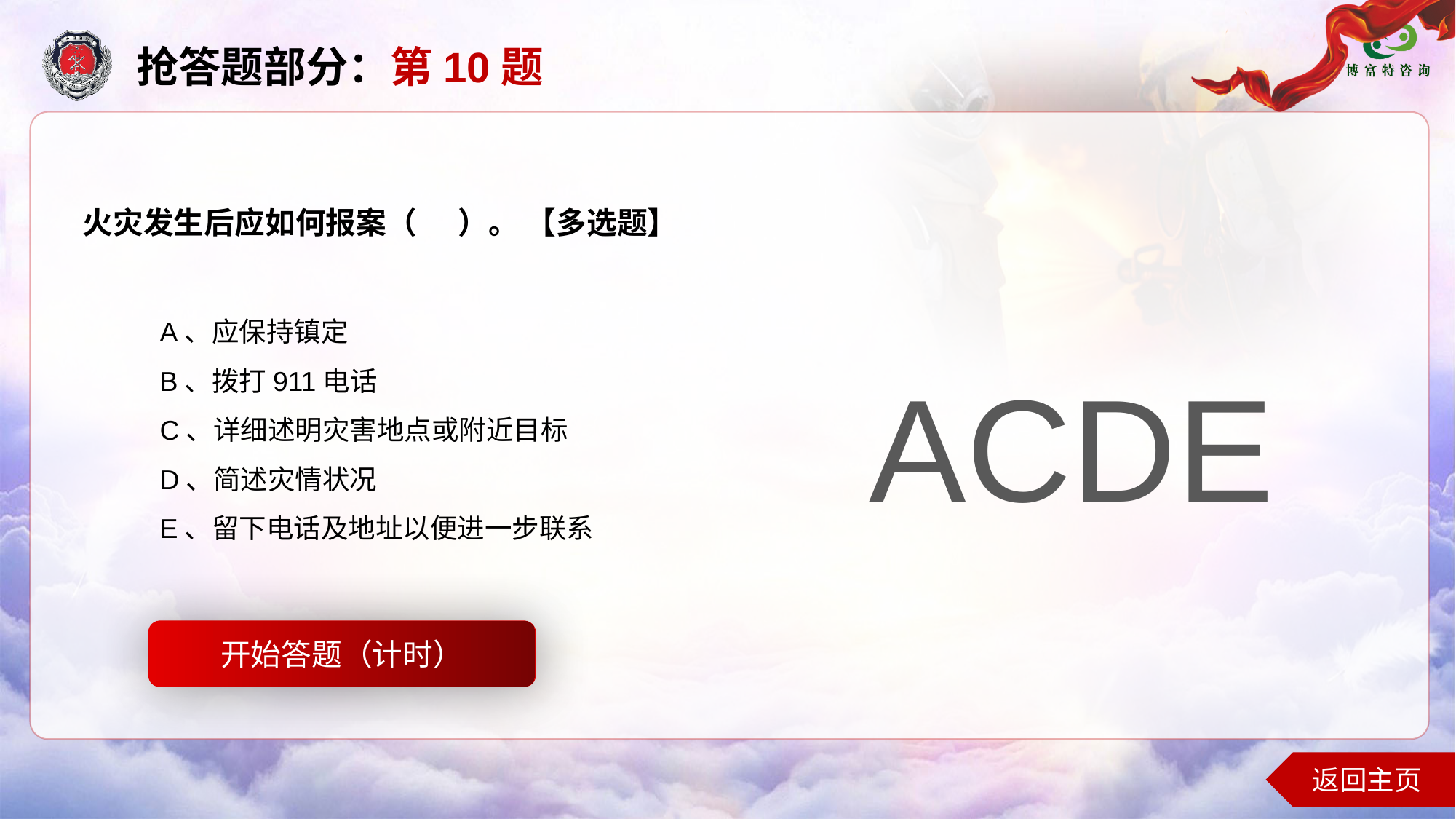

抢答题部分：第10题
火灾发生后应如何报案（      ）。 【多选题】
A、应保持镇定
B、拨打911电话
C、详细述明灾害地点或附近目标
D、简述灾情状况
E、留下电话及地址以便进一步联系
ACDE
开始答题（计时）
开始答题
返回主页